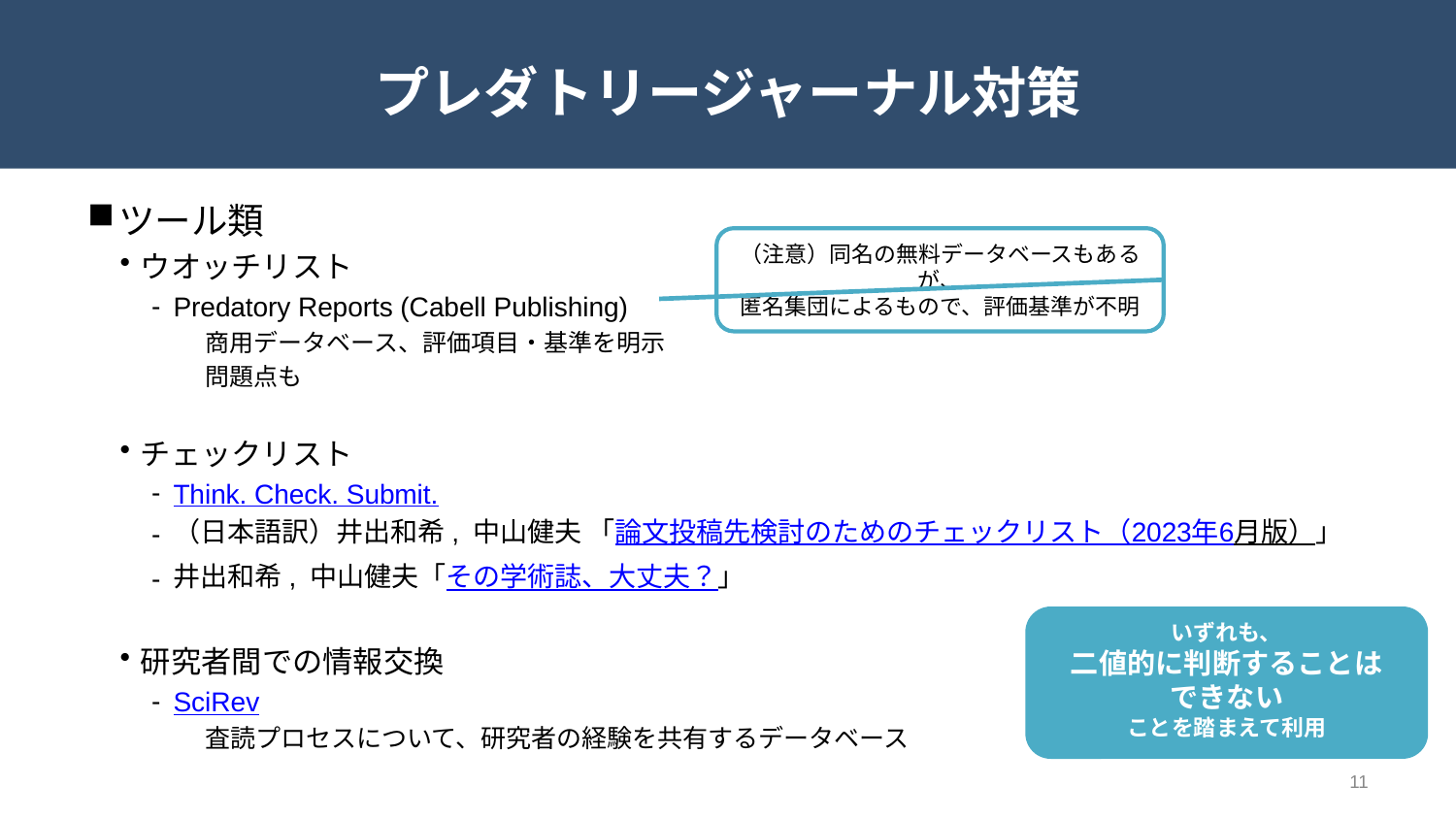

# プレダトリージャーナル対策
ツール類
ウオッチリスト
Predatory Reports (Cabell Publishing)
商用データベース、評価項目・基準を明示
問題点も

チェックリスト
Think. Check. Submit.
（日本語訳）井出和希, 中山健夫 「論文投稿先検討のためのチェックリスト（2023年6月版）」
井出和希, 中山健夫「その学術誌、大丈夫？」

研究者間での情報交換
SciRev
査読プロセスについて、研究者の経験を共有するデータベース

（注意）同名の無料データベースもあるが、
匿名集団によるもので、評価基準が不明

いずれも、
二値的に判断することは
できない
ことを踏まえて利用
11